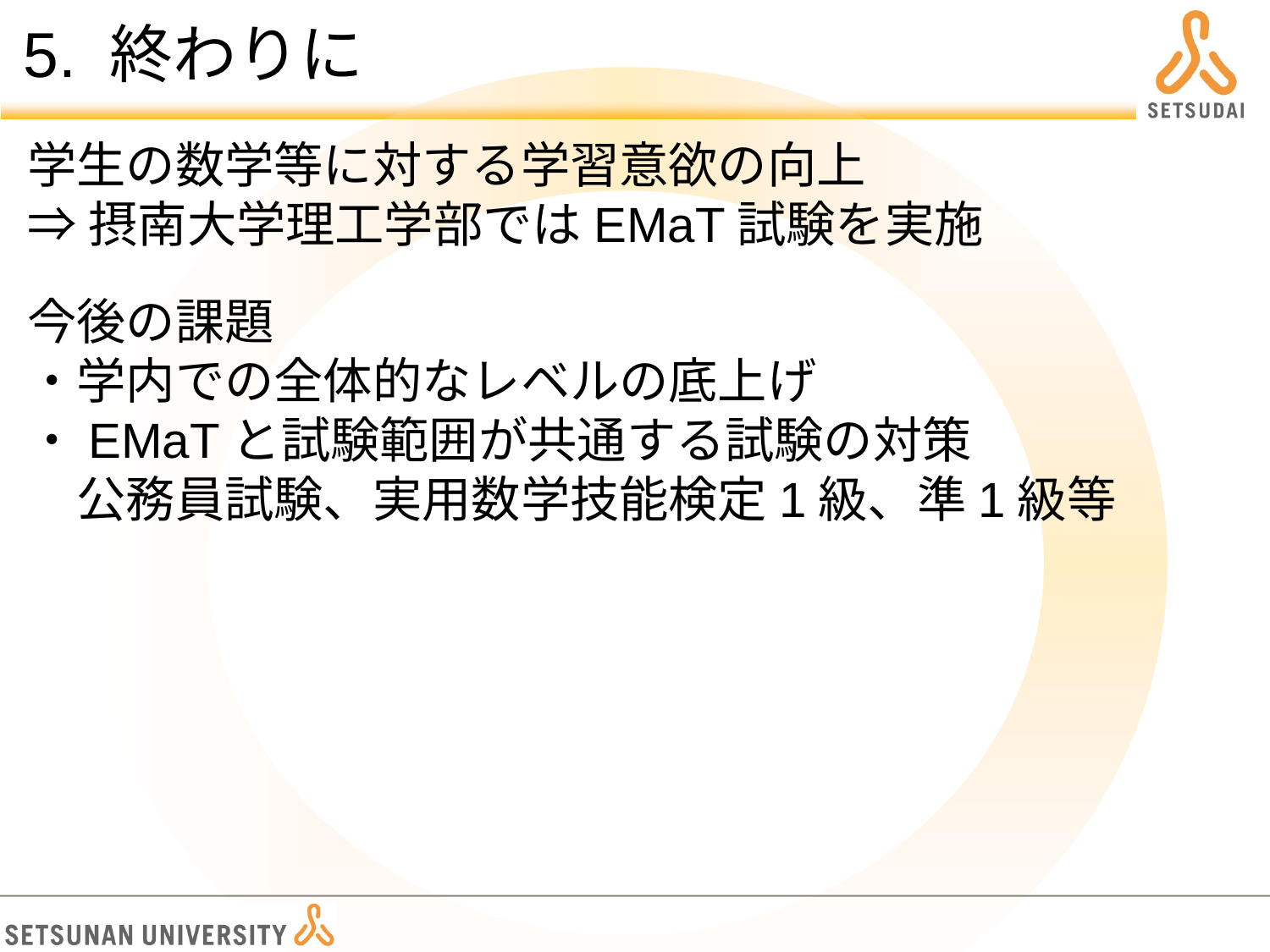

# 5. 終わりに
学生の数学等に対する学習意欲の向上
⇒摂南大学理工学部ではEMaT試験を実施
今後の課題
・学内での全体的なレベルの底上げ
・EMaTと試験範囲が共通する試験の対策
　公務員試験、実用数学技能検定1級、準1級等